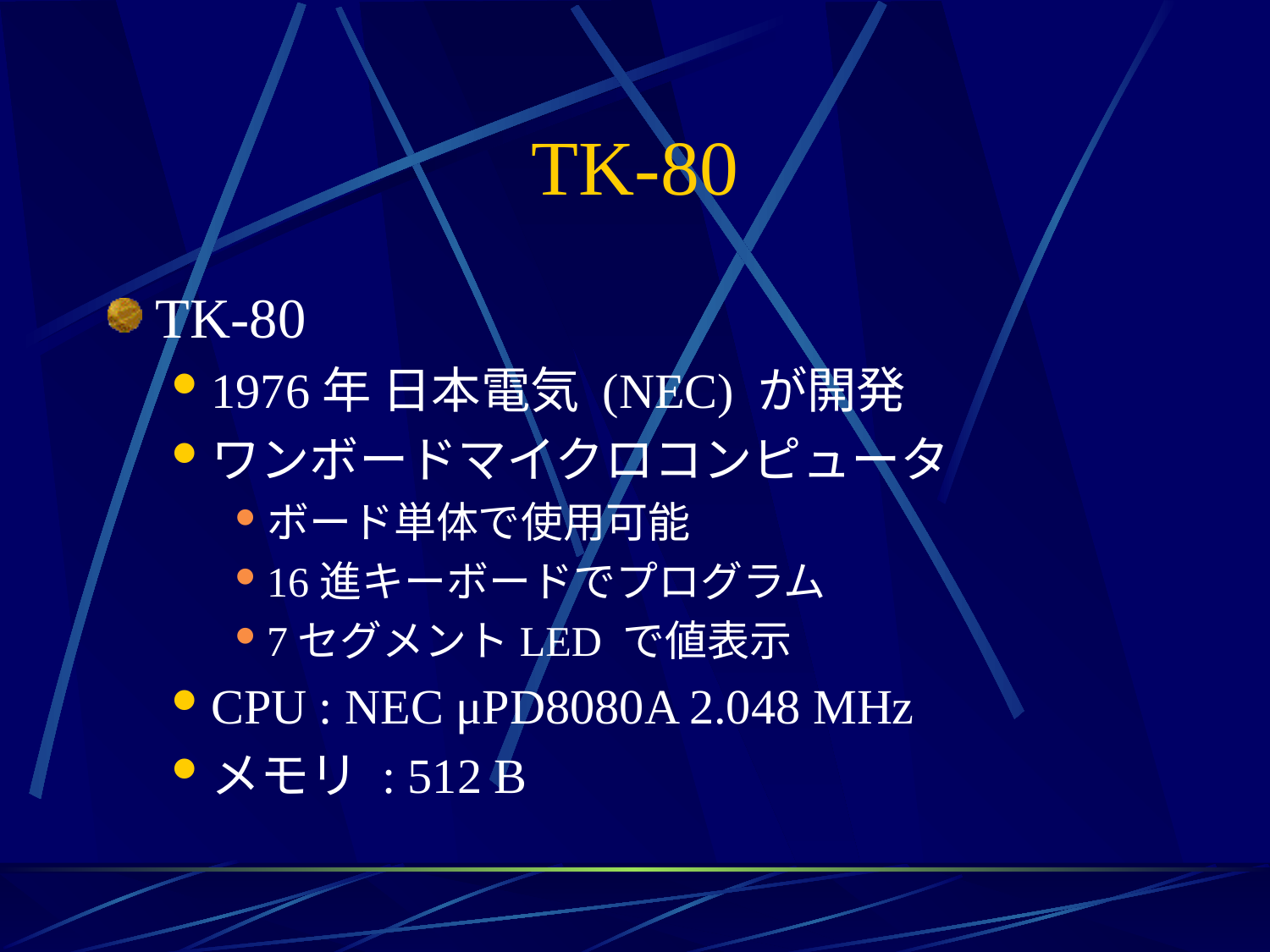

# TK-80
TK-80
1976年 日本電気 (NEC) が開発
ワンボードマイクロコンピュータ
ボード単体で使用可能
16進キーボードでプログラム
7セグメントLED で値表示
CPU : NEC μPD8080A 2.048 MHz
メモリ : 512 B